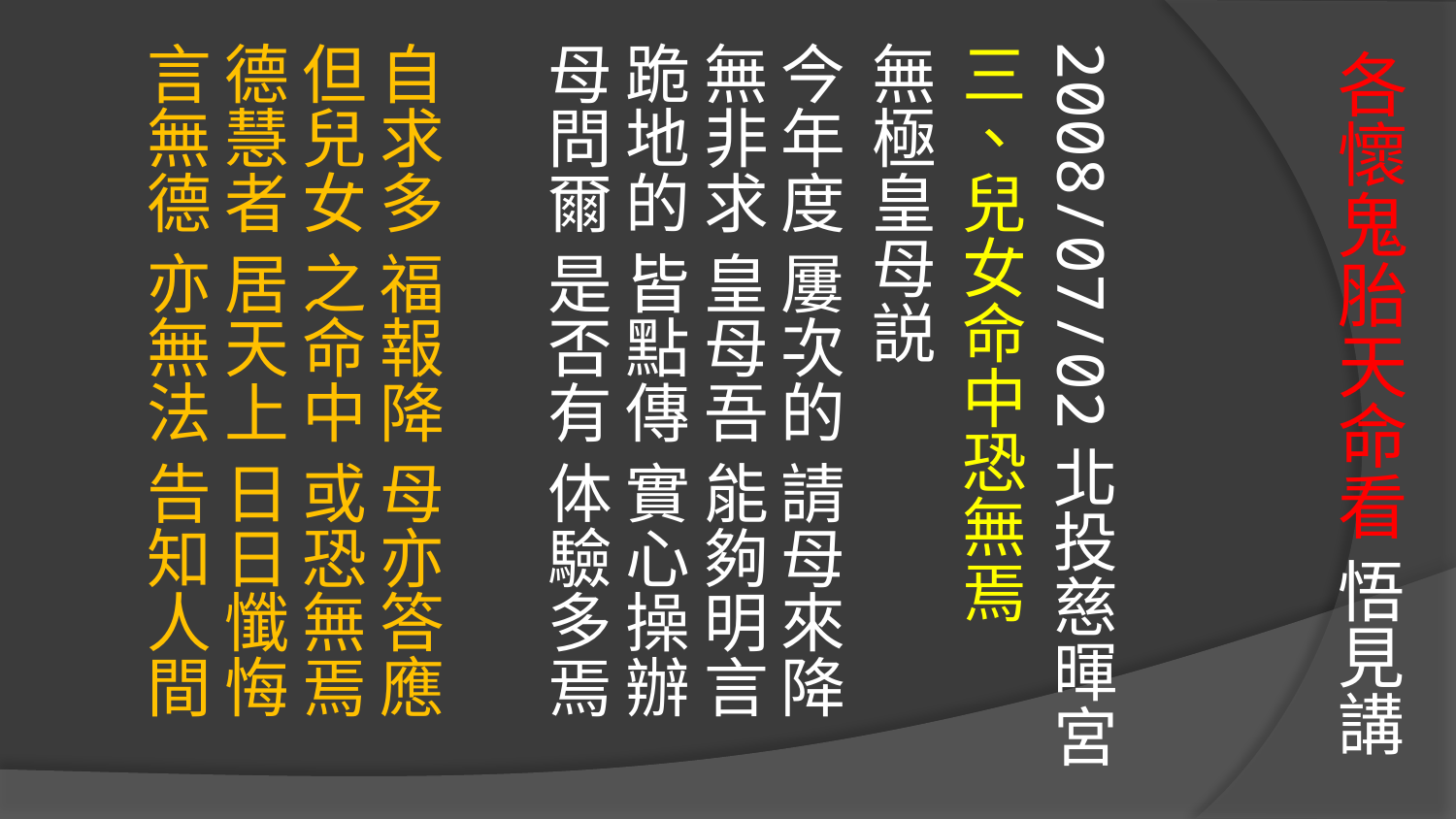

# 各懷鬼胎天命看 悟見講
2008/07/02北投慈暉宮
三、兒女命中恐無焉
無極皇母説
今年度 屢次的 請母來降  無非求 皇母吾 能夠明言
跪地的 皆點傳 實心操辦 母問爾 是否有 体驗多焉
自求多 福報降 母亦答應 但兒女 之命中 或恐無焉
德慧者 居天上 日日懺悔 言無德 亦無法 告知人間